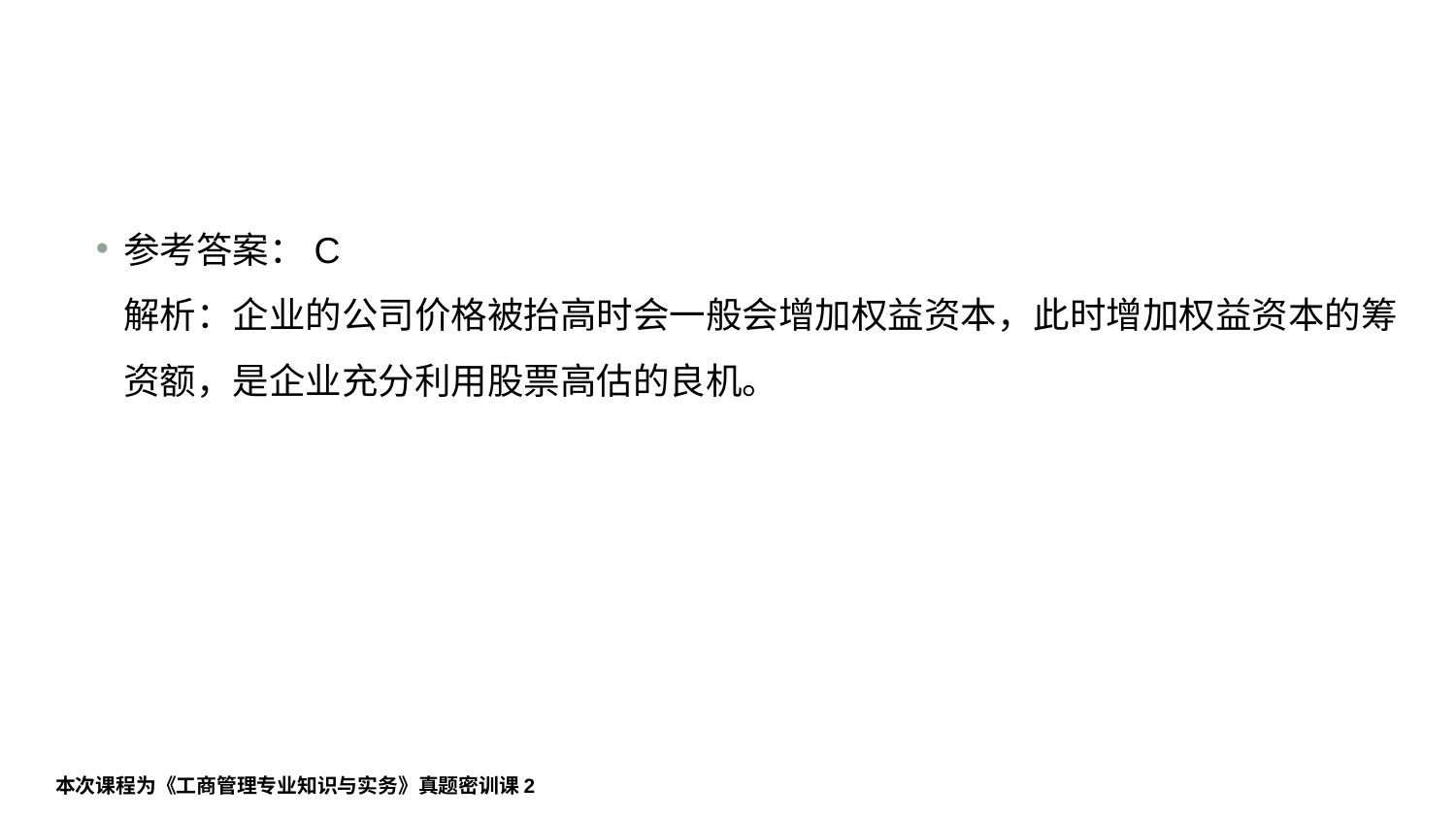

参考答案：C
解析：企业的公司价格被抬高时会一般会增加权益资本，此时增加权益资本的筹资额，是企业充分利用股票高估的良机。